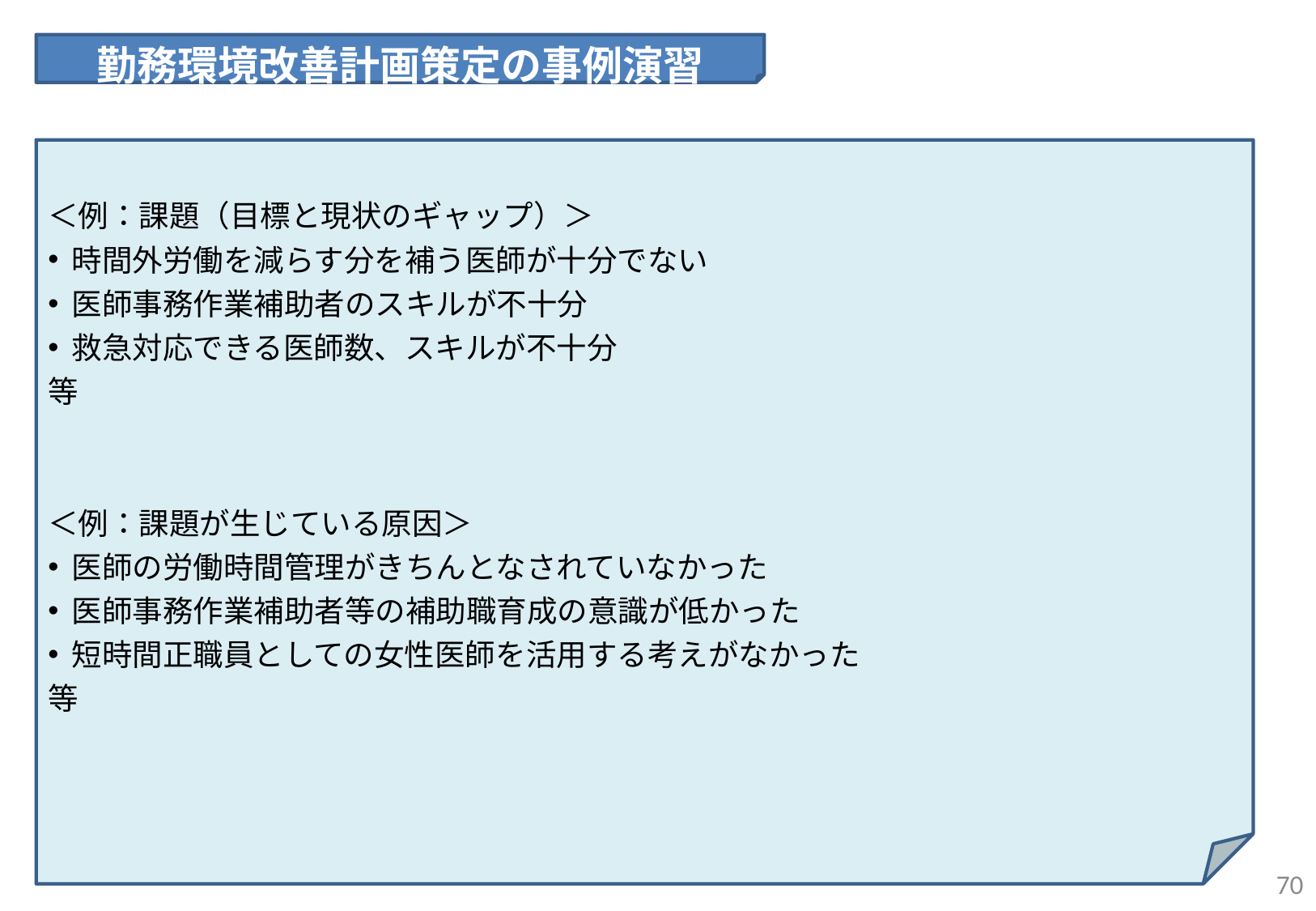

勤務環境改善計画策定の事例演習

＜例：課題（目標と現状のギャップ）＞
時間外労働を減らす分を補う医師が十分でない
医師事務作業補助者のスキルが不十分
救急対応できる医師数、スキルが不十分
等

＜例：課題が生じている原因＞
医師の労働時間管理がきちんとなされていなかった
医師事務作業補助者等の補助職育成の意識が低かった
短時間正職員としての女性医師を活用する考えがなかった
等

70